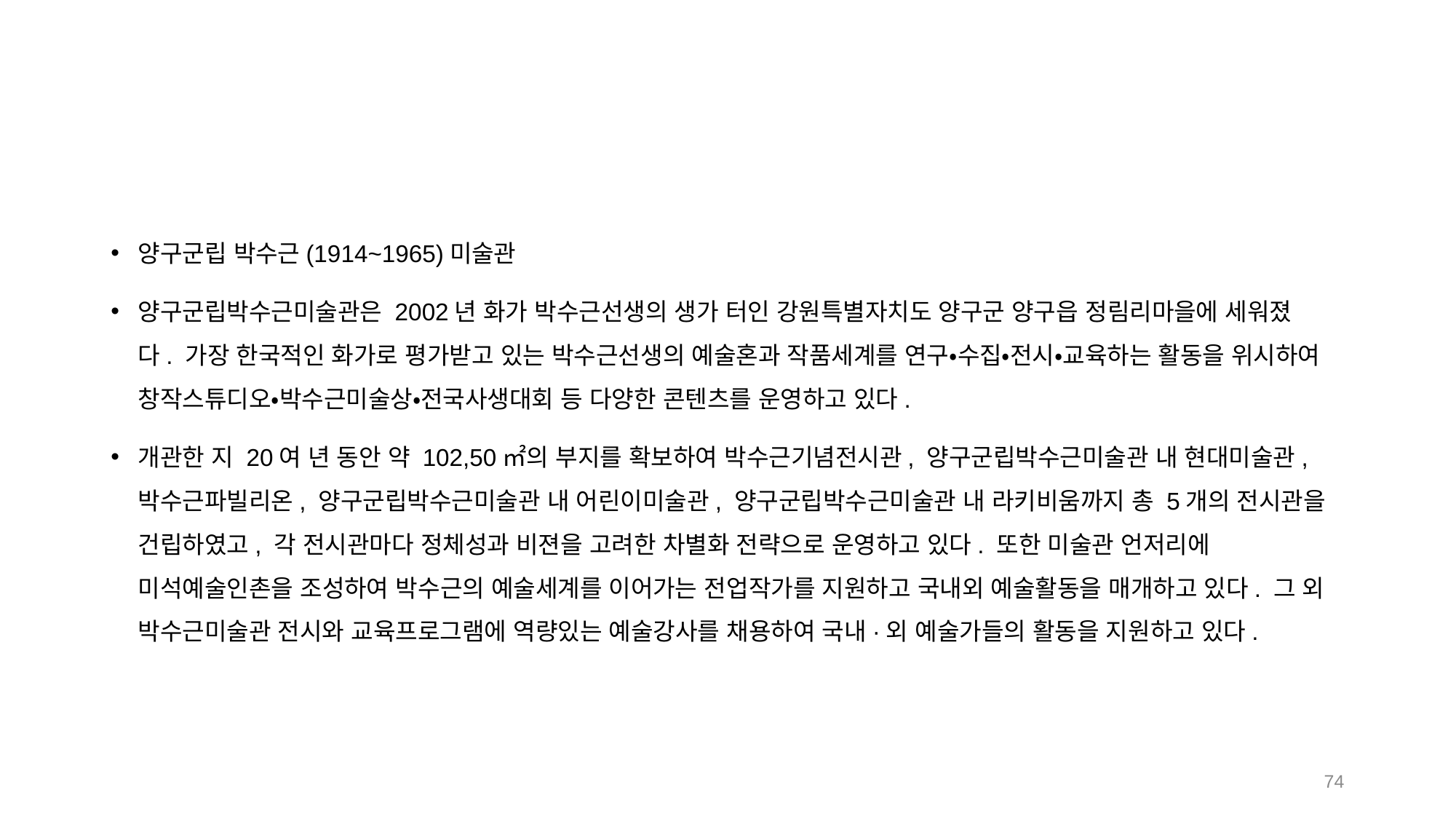

양구군립 박수근(1914~1965)미술관
양구군립박수근미술관은 2002년 화가 박수근선생의 생가 터인 강원특별자치도 양구군 양구읍 정림리마을에 세워졌      다. 가장 한국적인 화가로 평가받고 있는 박수근선생의 예술혼과 작품세계를 연구•수집•전시•교육하는 활동을 위시하여 창작스튜디오•박수근미술상•전국사생대회 등 다양한 콘텐츠를 운영하고 있다.
개관한 지 20여 년 동안 약 102,50㎡의 부지를 확보하여 박수근기념전시관, 양구군립박수근미술관 내 현대미술관, 박수근파빌리온, 양구군립박수근미술관 내 어린이미술관, 양구군립박수근미술관 내 라키비움까지 총 5개의 전시관을 건립하였고, 각 전시관마다 정체성과 비젼을 고려한 차별화 전략으로 운영하고 있다. 또한 미술관 언저리에 미석예술인촌을 조성하여 박수근의 예술세계를 이어가는 전업작가를 지원하고 국내외 예술활동을 매개하고 있다. 그 외 박수근미술관 전시와 교육프로그램에 역량있는 예술강사를 채용하여 국내·외 예술가들의 활동을 지원하고 있다.

74